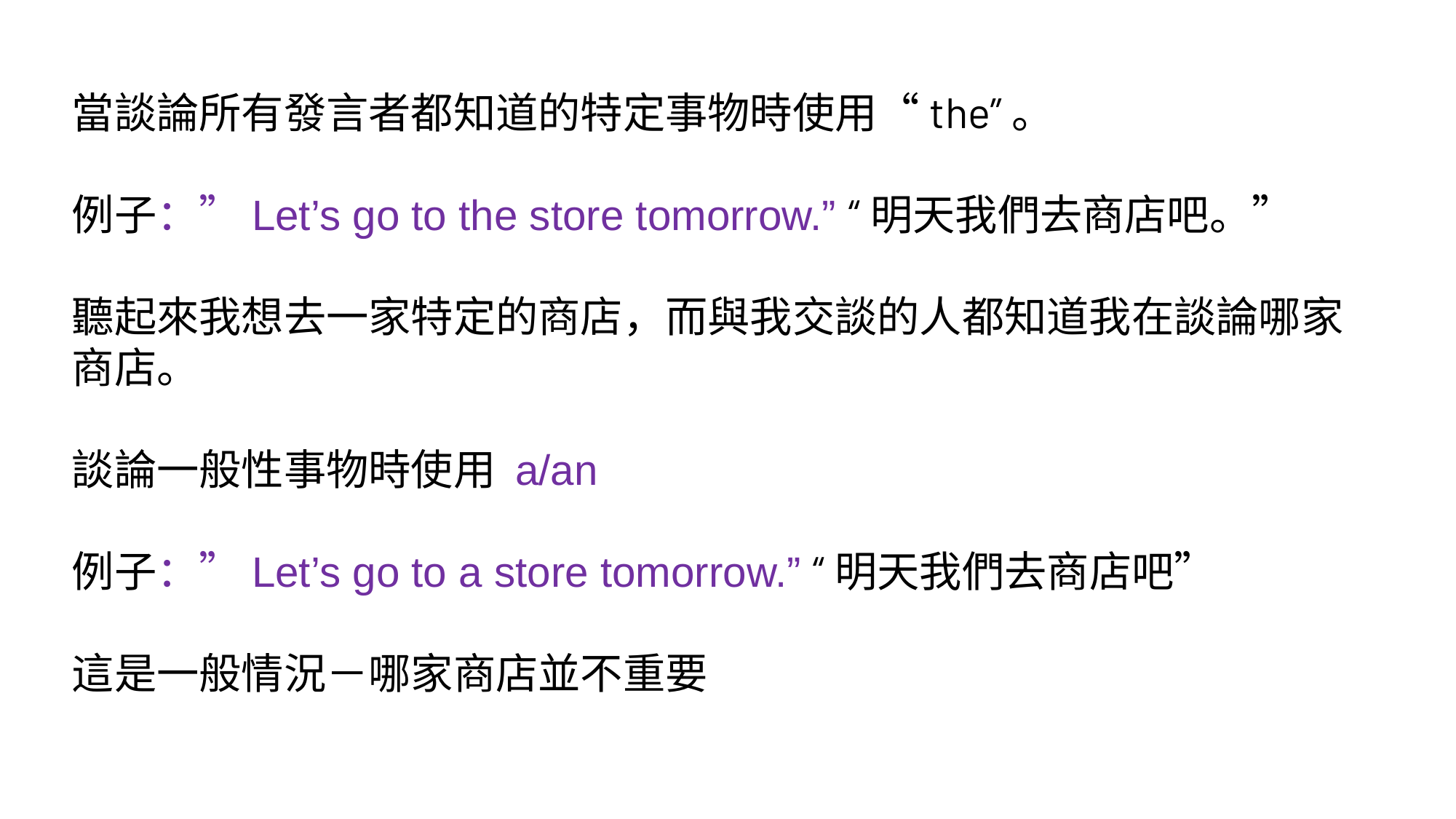

當談論所有發言者都知道的特定事物時使用“the”。

例子：”Let’s go to the store tomorrow.” “明天我們去商店吧。”

聽起來我想去一家特定的商店，而與我交談的人都知道我在談論哪家商店。

談論一般性事物時使用 a/an

例子：”Let’s go to a store tomorrow.” “明天我們去商店吧”

這是一般情況－哪家商店並不重要